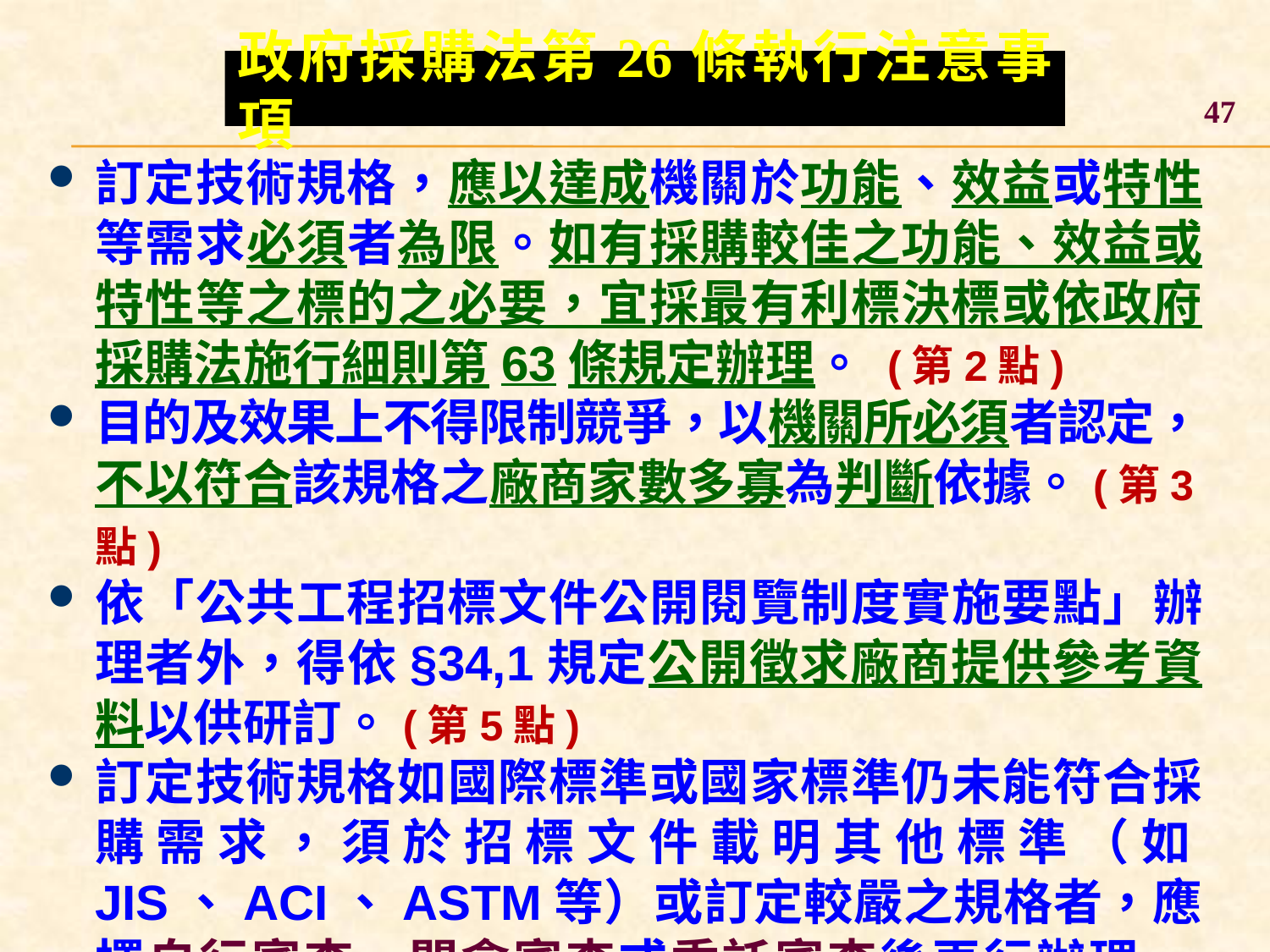

政府採購法第26條執行注意事項
47
訂定技術規格，應以達成機關於功能、效益或特性等需求必須者為限。如有採購較佳之功能、效益或特性等之標的之必要，宜採最有利標決標或依政府採購法施行細則第63條規定辦理。 (第2點)
目的及效果上不得限制競爭，以機關所必須者認定，不以符合該規格之廠商家數多寡為判斷依據。(第3點)
依「公共工程招標文件公開閱覽制度實施要點」辦理者外，得依§34,1規定公開徵求廠商提供參考資料以供研訂。(第5點)
訂定技術規格如國際標準或國家標準仍未能符合採購需求，須於招標文件載明其他標準（如JIS、ACI、ASTM等）或訂定較嚴之規格者，應擇自行審查、開會審查或委託審查後再行辦理。(第6點第1項)